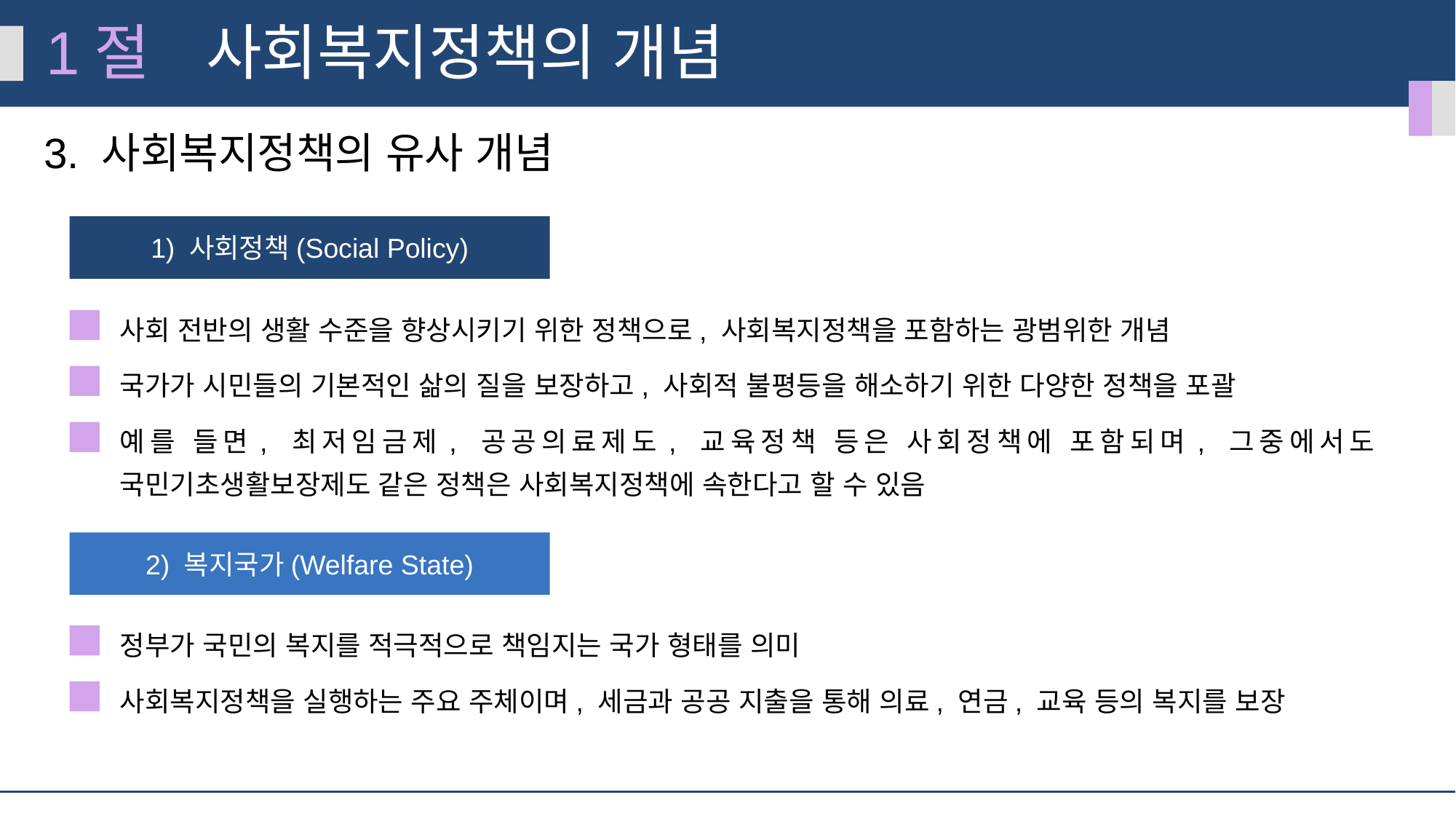

1절
사회복지정책의 개념
3. 사회복지정책의 유사 개념
1) 사회정책(Social Policy)
사회 전반의 생활 수준을 향상시키기 위한 정책으로, 사회복지정책을 포함하는 광범위한 개념

국가가 시민들의 기본적인 삶의 질을 보장하고, 사회적 불평등을 해소하기 위한 다양한 정책을 포괄

예를 들면, 최저임금제, 공공의료제도, 교육정책 등은 사회정책에 포함되며, 그중에서도 국민기초생활보장제도 같은 정책은 사회복지정책에 속한다고 할 수 있음

2) 복지국가(Welfare State)
정부가 국민의 복지를 적극적으로 책임지는 국가 형태를 의미

사회복지정책을 실행하는 주요 주체이며, 세금과 공공 지출을 통해 의료, 연금, 교육 등의 복지를 보장